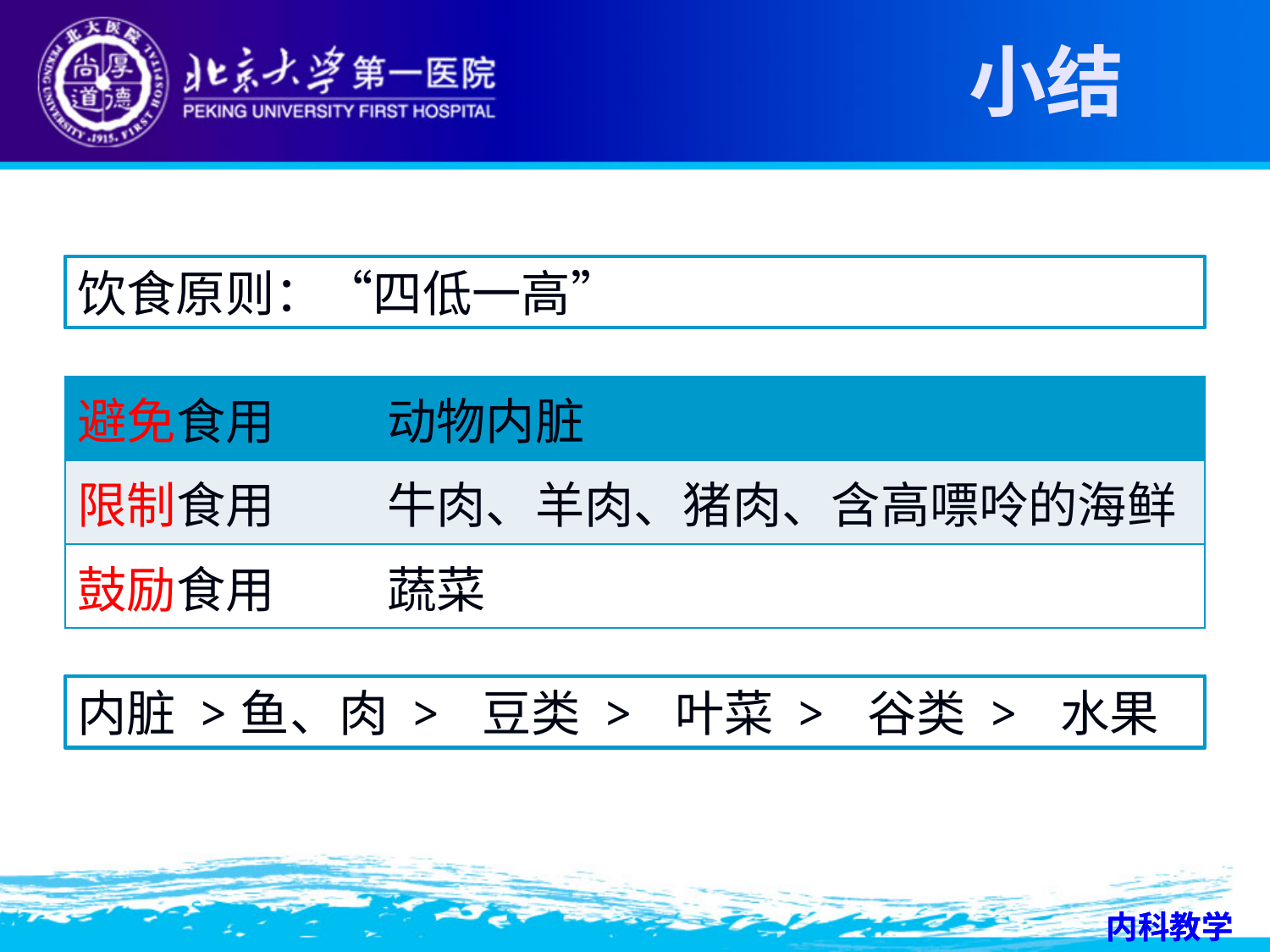

# 小结
饮食原则：“四低一高”
| 避免食用 | 动物内脏 |
| --- | --- |
| 限制食用 | 牛肉、羊肉、猪肉、含高嘌呤的海鲜 |
| 鼓励食用 | 蔬菜 |
内脏 >鱼、肉 > 豆类 > 叶菜 > 谷类 > 水果